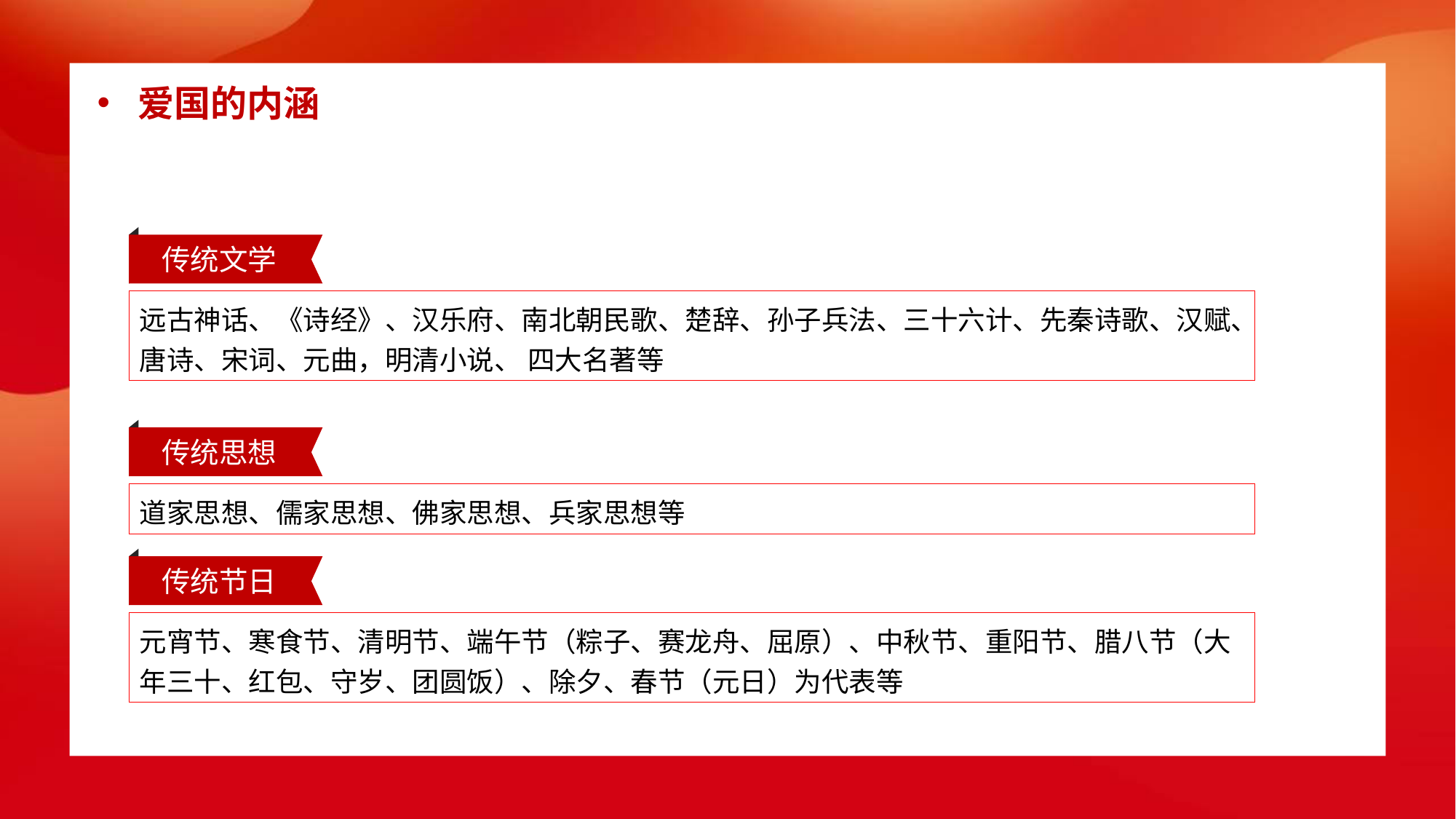

爱国的内涵

传统文学
远古神话、《诗经》、汉乐府、南北朝民歌、楚辞、孙子兵法、三十六计、先秦诗歌、汉赋、唐诗、宋词、元曲，明清小说、 四大名著等

传统思想
道家思想、儒家思想、佛家思想、兵家思想等

传统节日
元宵节、寒食节、清明节、端午节（粽子、赛龙舟、屈原）、中秋节、重阳节、腊八节（大年三十、红包、守岁、团圆饭）、除夕、春节（元日）为代表等